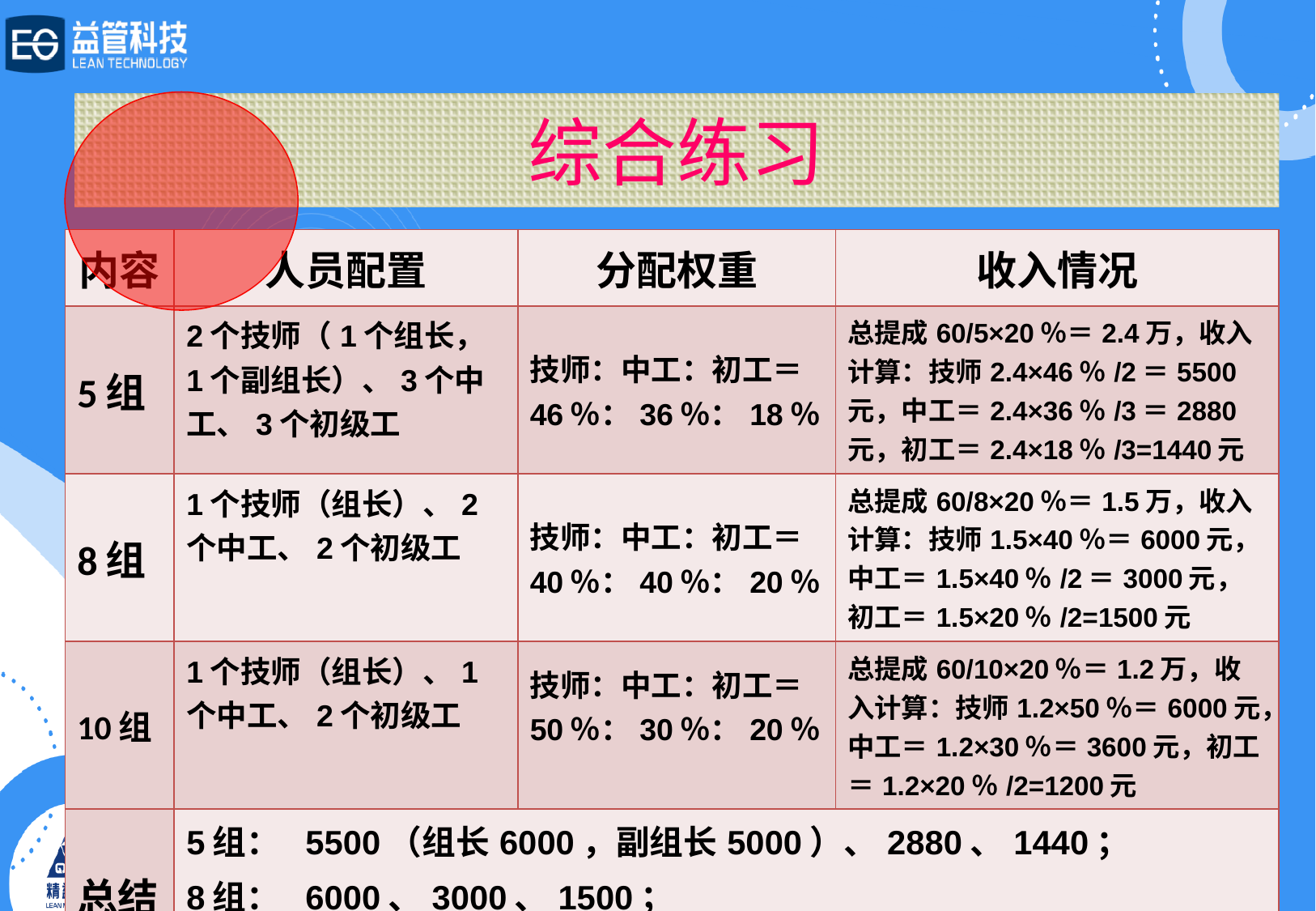

综合练习
| 内容 | 人员配置 | 分配权重 | 收入情况 |
| --- | --- | --- | --- |
| 5组 | 2个技师（1个组长，1个副组长）、3个中工、3个初级工 | 技师：中工：初工＝46％：36％：18％ | 总提成60/5×20％＝2.4万，收入计算：技师2.4×46％/2＝5500元，中工＝2.4×36％/3＝2880元，初工＝2.4×18％/3=1440元 |
| 8组 | 1个技师（组长）、2个中工、2个初级工 | 技师：中工：初工＝40％：40％：20％ | 总提成60/8×20％＝1.5万，收入计算：技师1.5×40％＝6000元，中工＝1.5×40％/2＝3000元，初工＝1.5×20％/2=1500元 |
| 10组 | 1个技师（组长）、1个中工、2个初级工 | 技师：中工：初工＝50％：30％：20％ | 总提成60/10×20％＝1.2万，收入计算：技师1.2×50％＝6000元，中工＝1.2×30％＝3600元，初工＝1.2×20％/2=1200元 |
| 总结 | 5组： 5500（组长6000，副组长5000）、2880、1440； 8组： 6000、3000、1500； 10组：6000、3600、1200 |  |  |